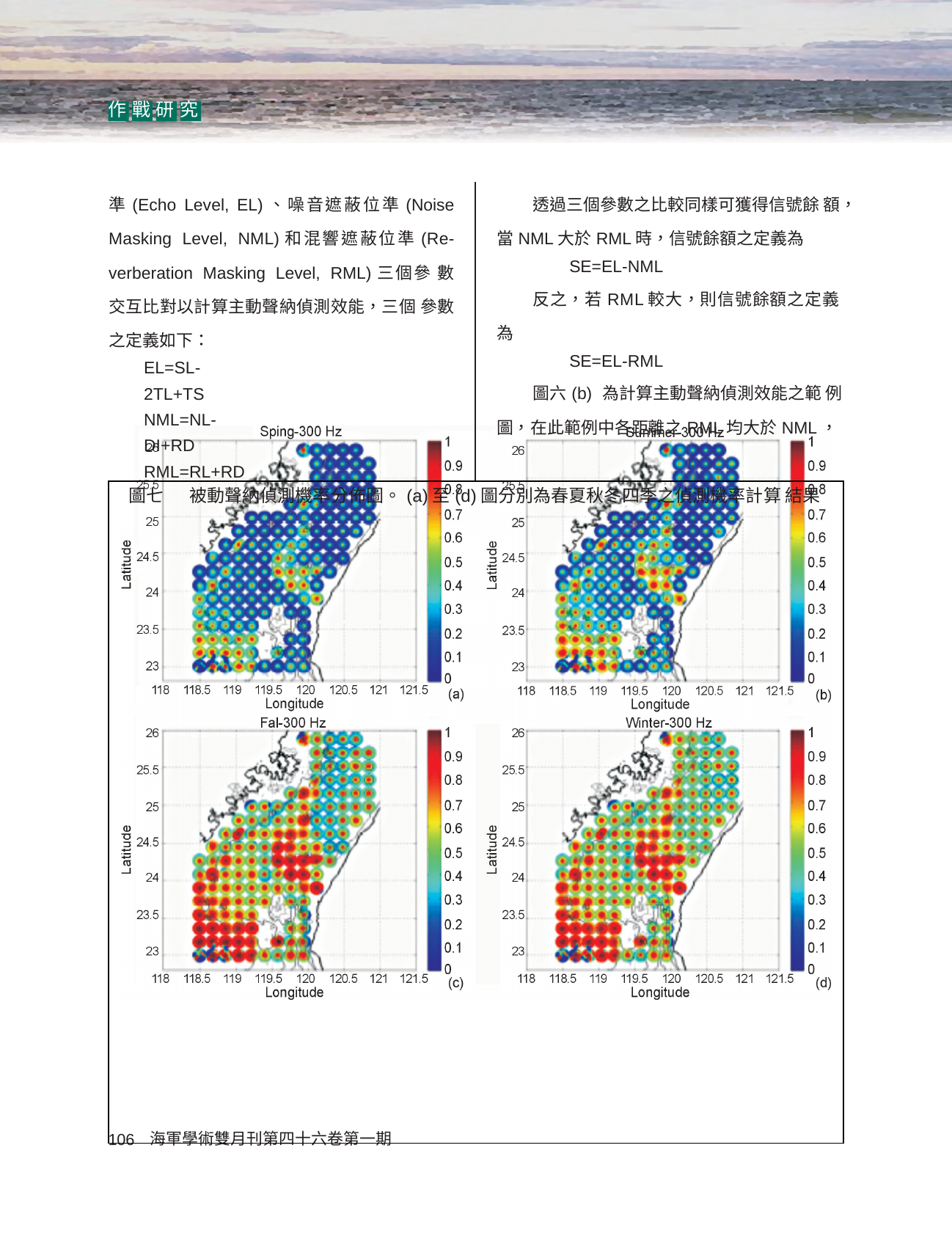

作 戰 研 究

| 準(Echo Level, EL)、噪音遮蔽位準(Noise Masking Level, NML)和混響遮蔽位準(Re- verberation Masking Level, RML)三個參 數交互比對以計算主動聲納偵測效能，三個 參數之定義如下： EL=SL-2TL+TS NML=NL-DI+RD RML=RL+RD | 透過三個參數之比較同樣可獲得信號餘 額，當NML大於RML時，信號餘額之定義為 SE=EL-NML 反之，若RML較大，則信號餘額之定義 為 SE=EL-RML 圖六(b) 為計算主動聲納偵測效能之範 例圖，在此範例中各距離之RML均大於NML， |
| --- | --- |
| 圖七 被動聲納偵測機率分佈圖。(a)至(d)圖分別為春夏秋冬四季之偵測機率計算 結果 |  |

海軍學術雙月刊第四十六卷第一期
106